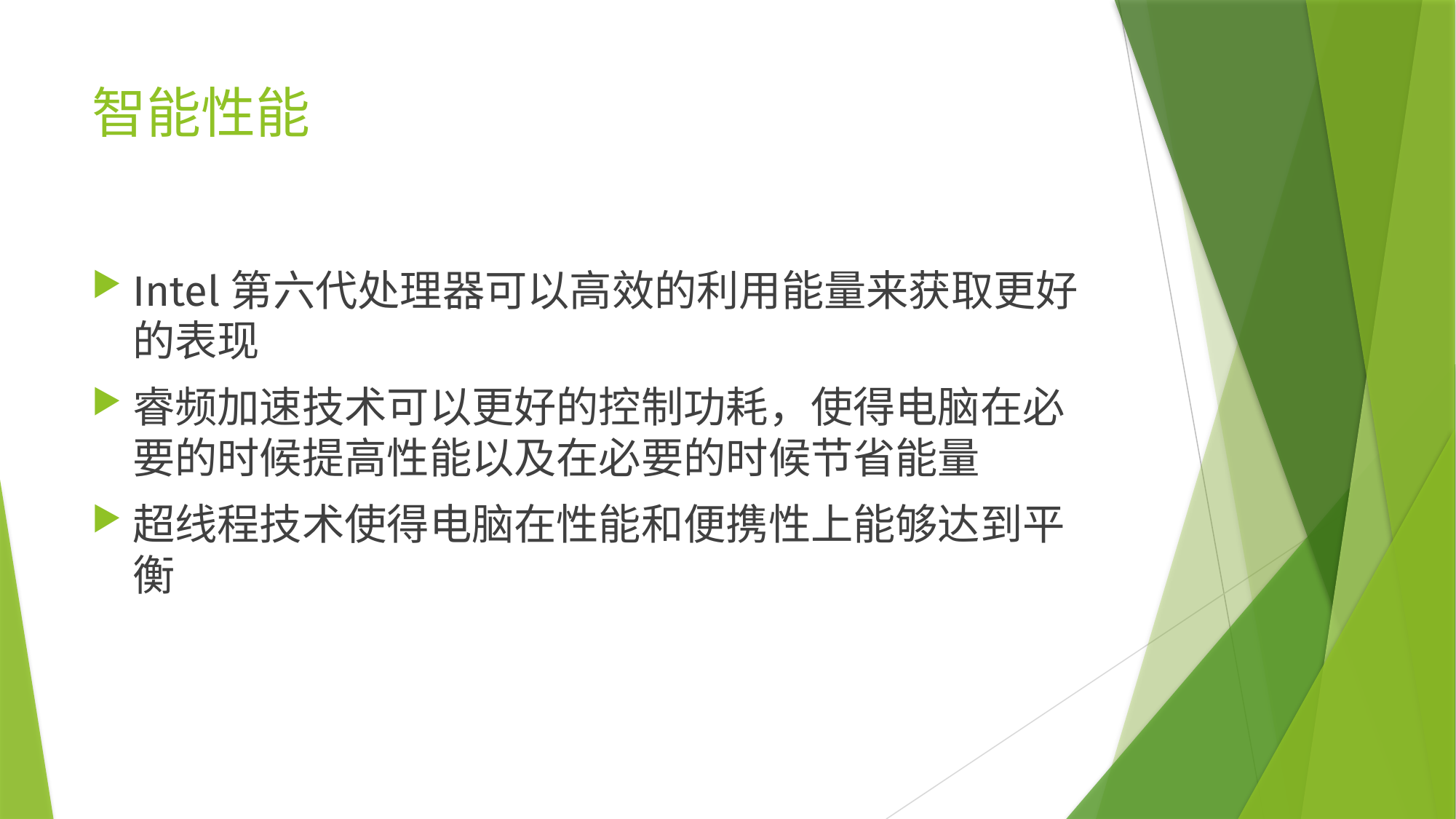

# 智能性能
Intel第六代处理器可以高效的利用能量来获取更好的表现
睿频加速技术可以更好的控制功耗，使得电脑在必要的时候提高性能以及在必要的时候节省能量
超线程技术使得电脑在性能和便携性上能够达到平衡